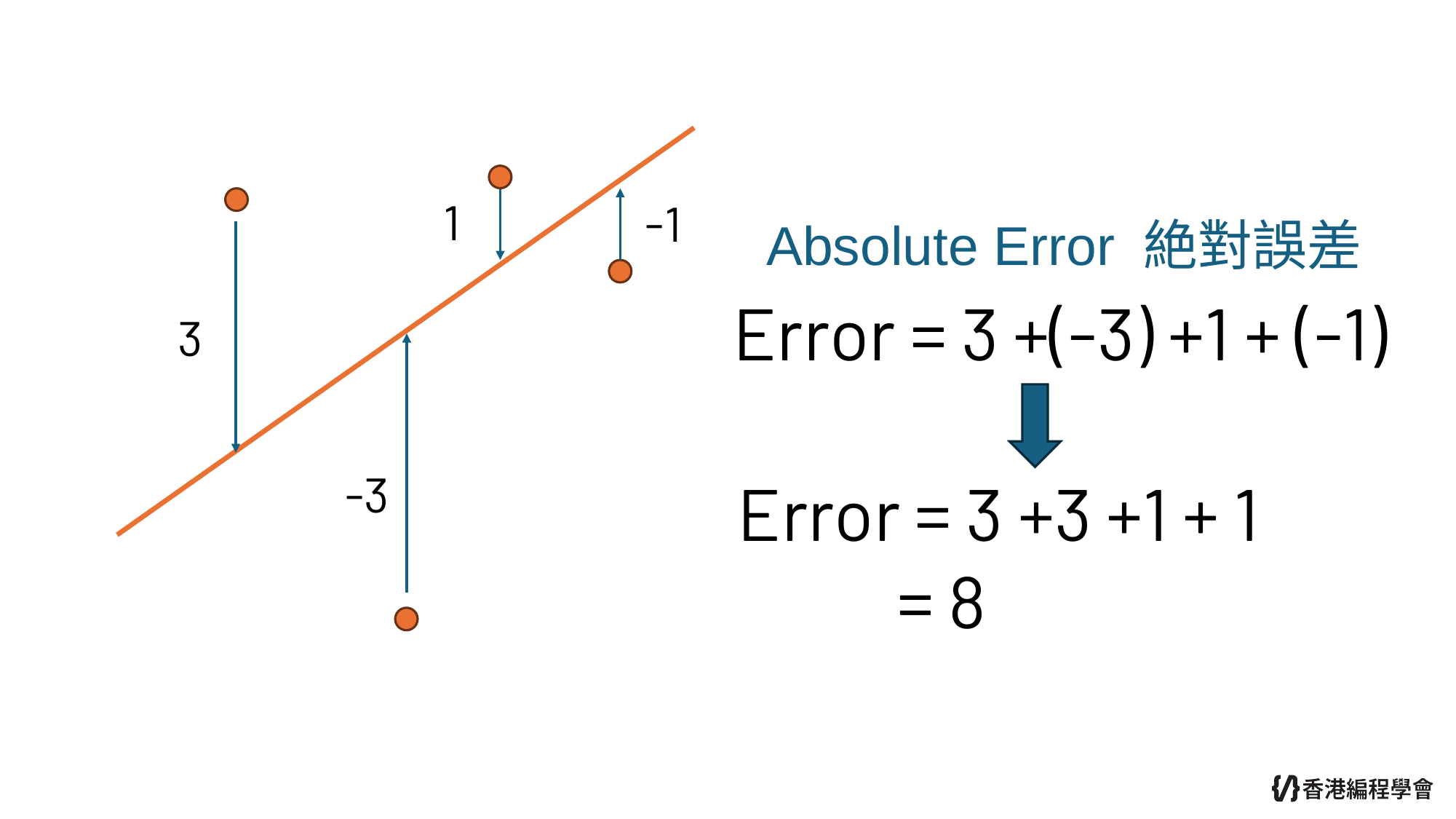

1
-1

Absolute Error 絶對誤差

Error = 3 +(-3) +1 + (-1)
3

-3
Error = 3 +3 +1 + 1
           = 8